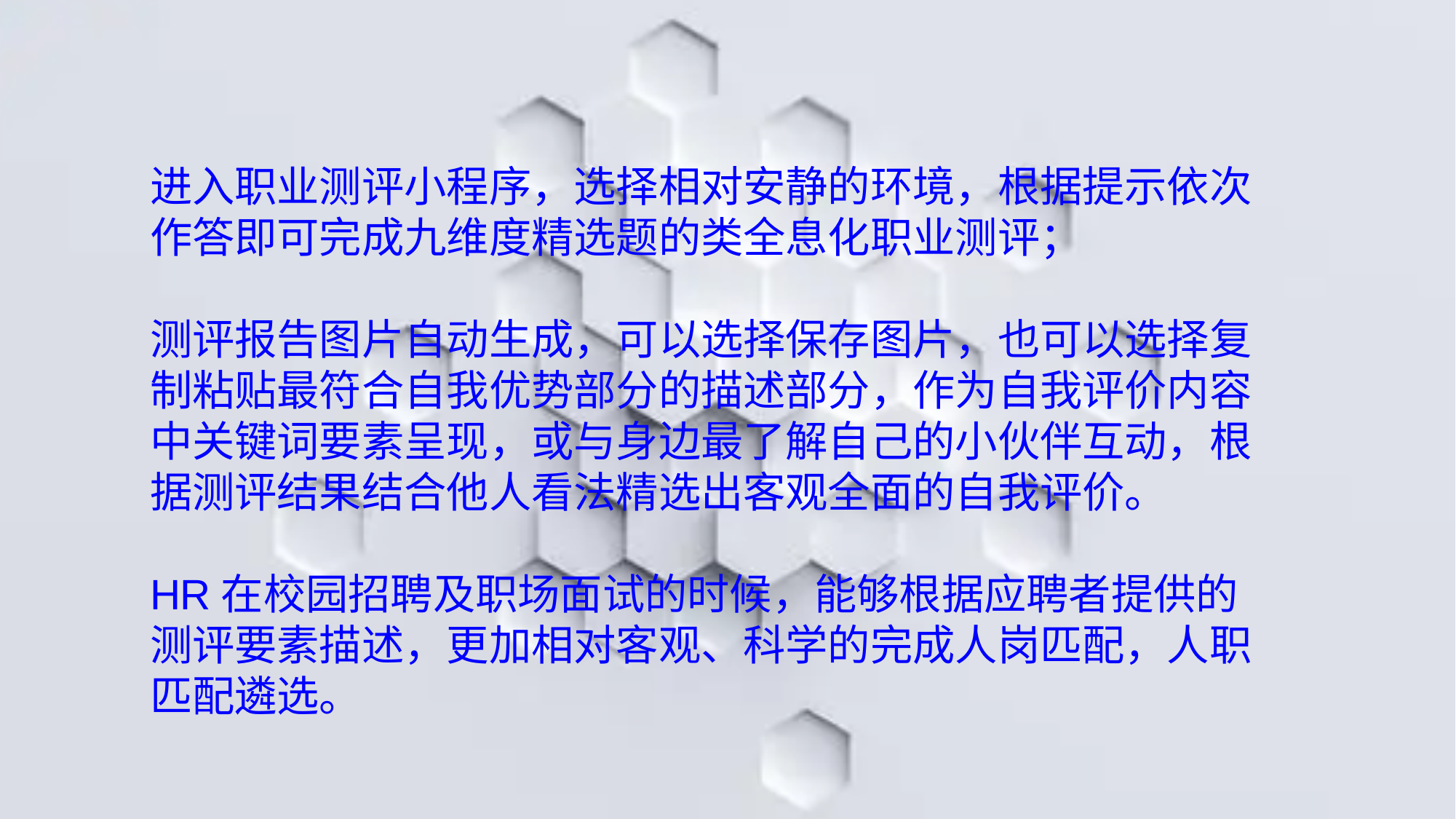

进入职业测评小程序，选择相对安静的环境，根据提示依次作答即可完成九维度精选题的类全息化职业测评；

测评报告图片自动生成，可以选择保存图片，也可以选择复制粘贴最符合自我优势部分的描述部分，作为自我评价内容中关键词要素呈现，或与身边最了解自己的小伙伴互动，根据测评结果结合他人看法精选出客观全面的自我评价。

HR在校园招聘及职场面试的时候，能够根据应聘者提供的测评要素描述，更加相对客观、科学的完成人岗匹配，人职匹配遴选。